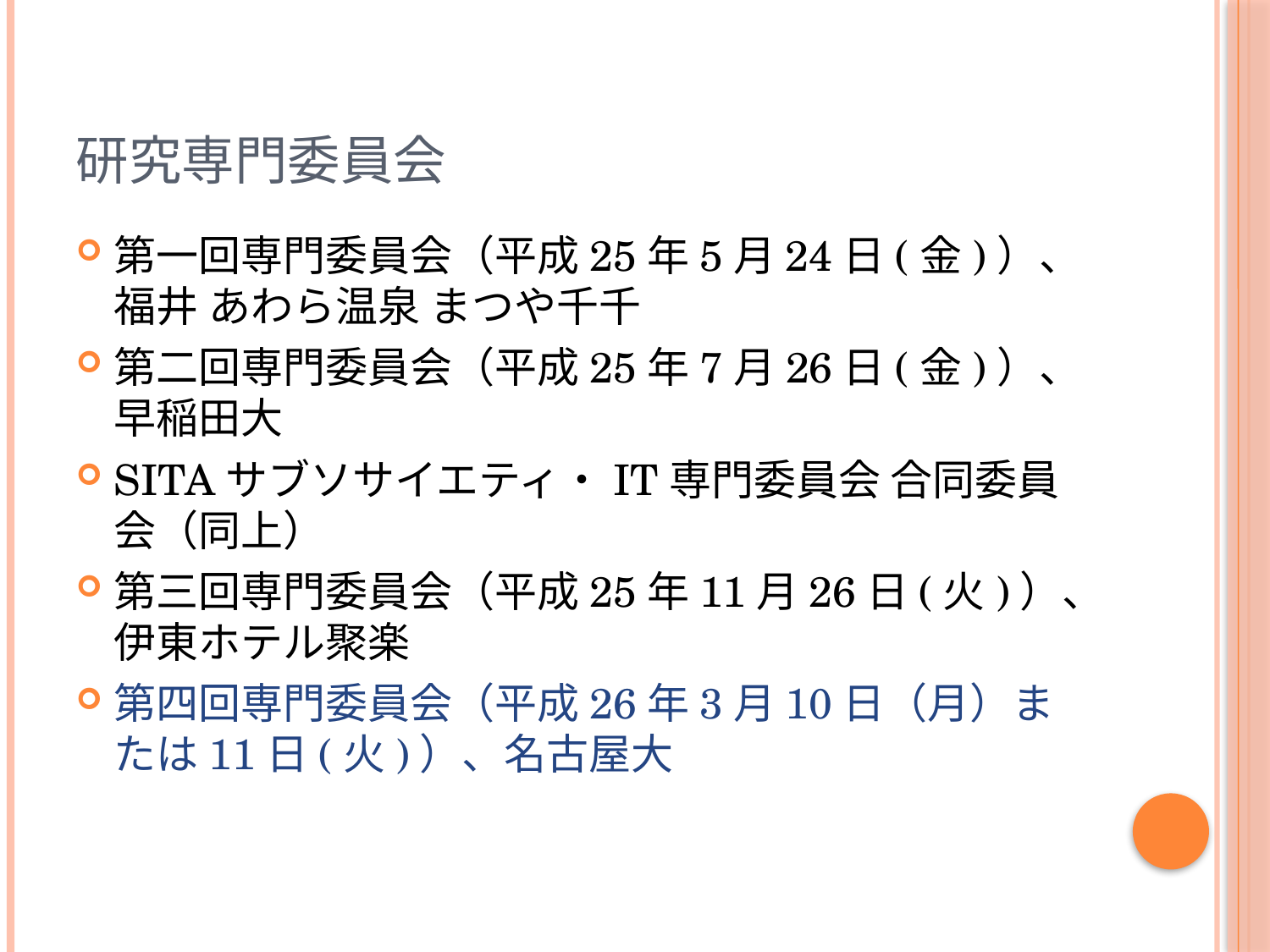

# 研究専門委員会
第一回専門委員会（平成25年5月24日(金)）、福井 あわら温泉 まつや千千
第二回専門委員会（平成25年7月26日(金)）、早稲田大
SITAサブソサイエティ・IT専門委員会 合同委員会（同上）
第三回専門委員会（平成25年11月26日(火)）、伊東ホテル聚楽
第四回専門委員会（平成26年3月10日（月）または11日(火)）、名古屋大